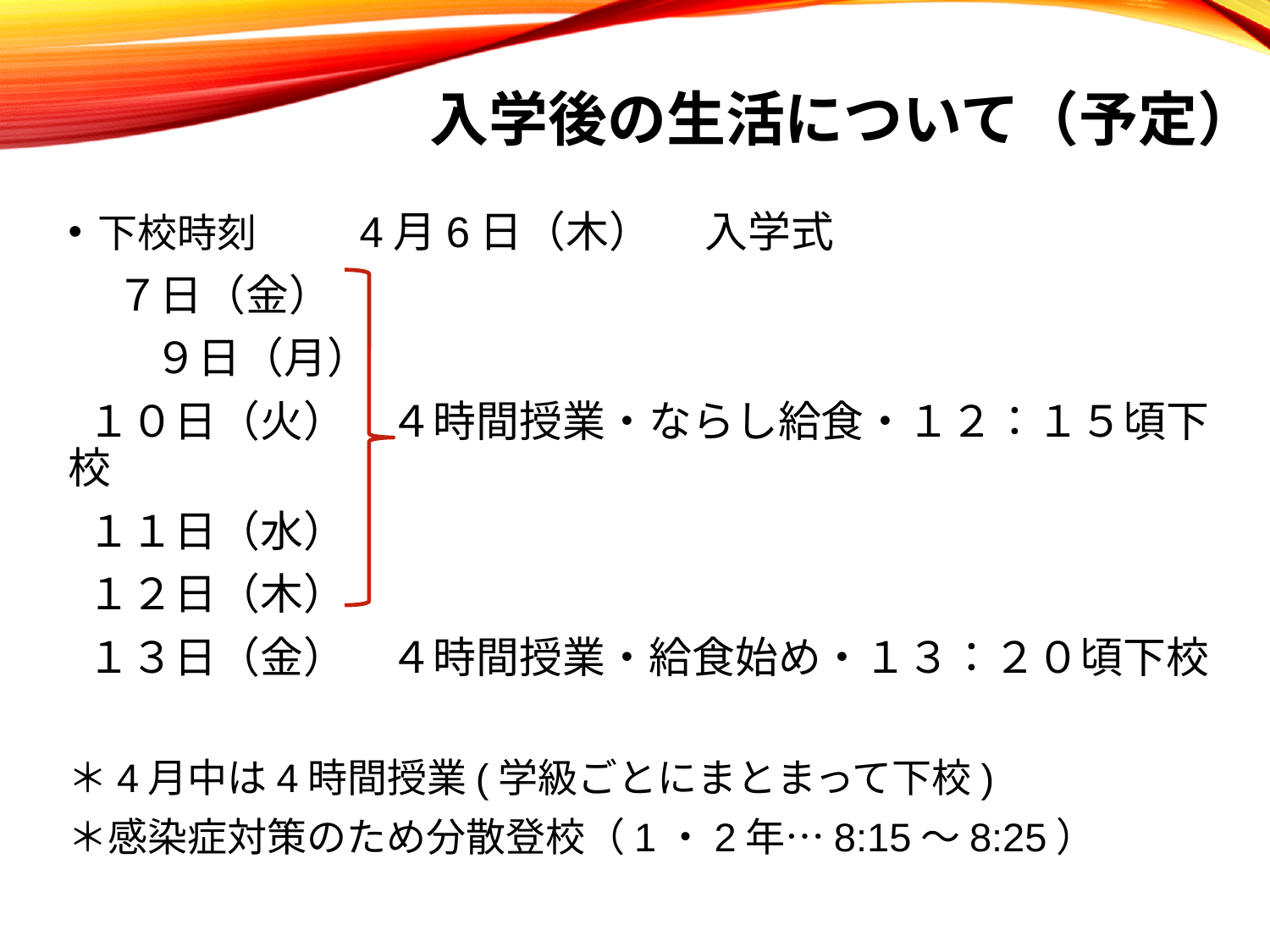

入学後の生活について（予定）
下校時刻　　 4月6日（木）　 入学式
    ７日（金）
　　９日（月）
 １０日（火）　４時間授業・ならし給食・１２：１５頃下校
 １１日（水）
 １２日（木）
 １３日（金）　４時間授業・給食始め・１３：２０頃下校

＊4月中は4時間授業(学級ごとにまとまって下校)
＊感染症対策のため分散登校（1・2年…8:15～8:25）